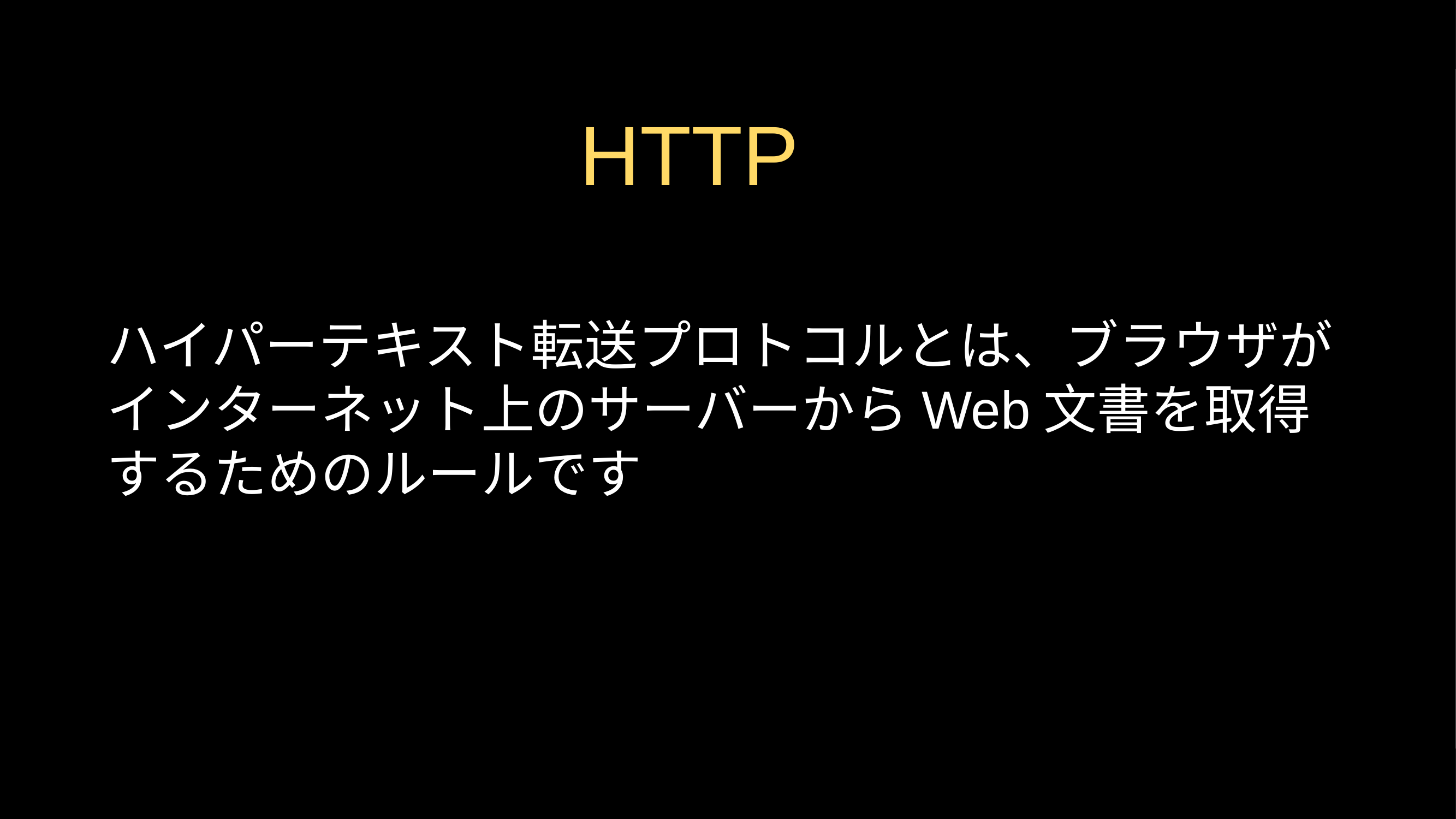

# HTTP
ハイパーテキスト転送プロトコルとは、ブラウザがインターネット上のサーバーからWeb文書を取得するためのルールです